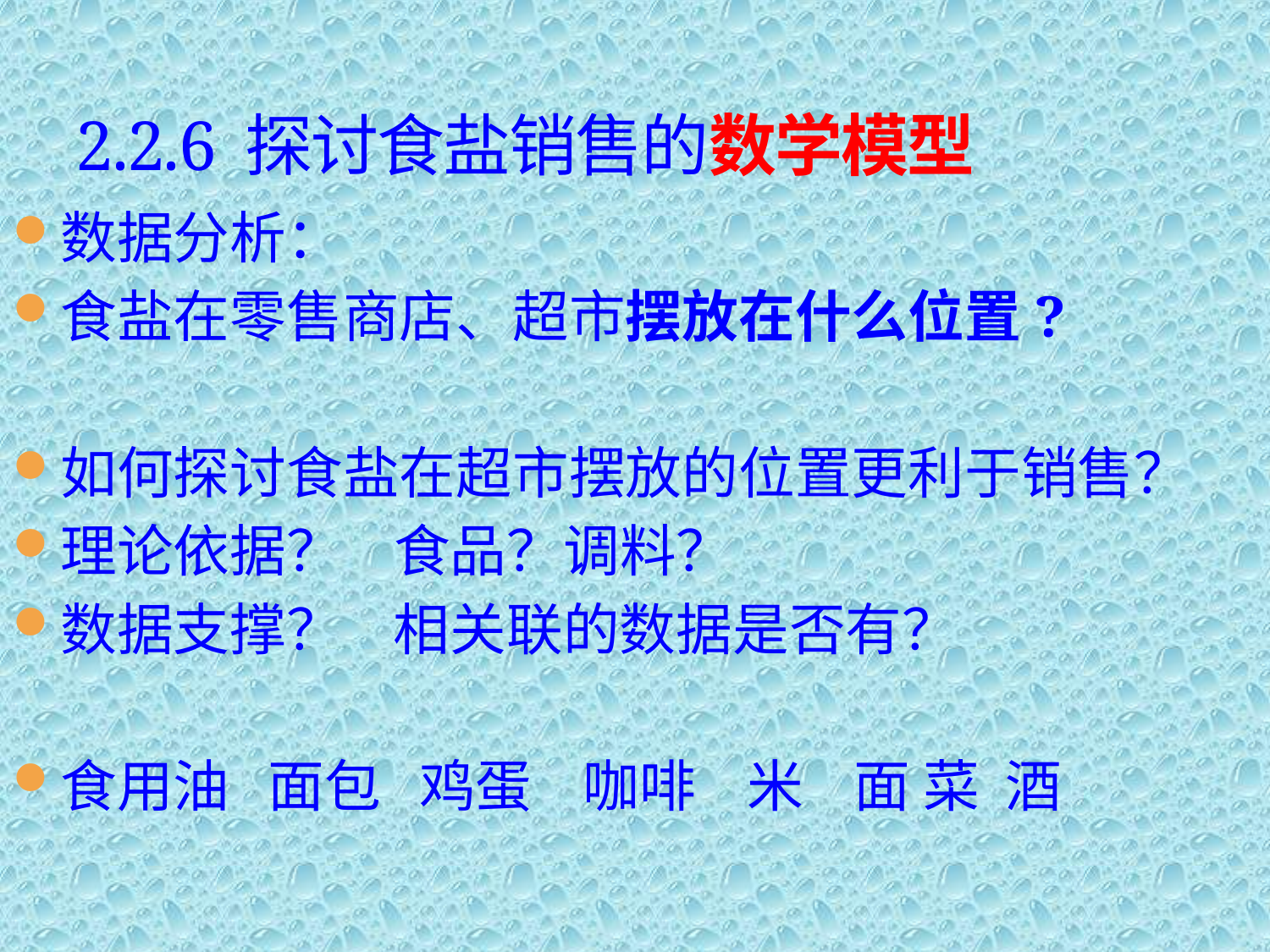

# 2.2.6 探讨食盐销售的数学模型
数据分析：
食盐在零售商店、超市摆放在什么位置?

如何探讨食盐在超市摆放的位置更利于销售？
理论依据？    食品？调料？
数据支撑？    相关联的数据是否有？

食用油   面包   鸡蛋    咖啡    米    面 菜  酒